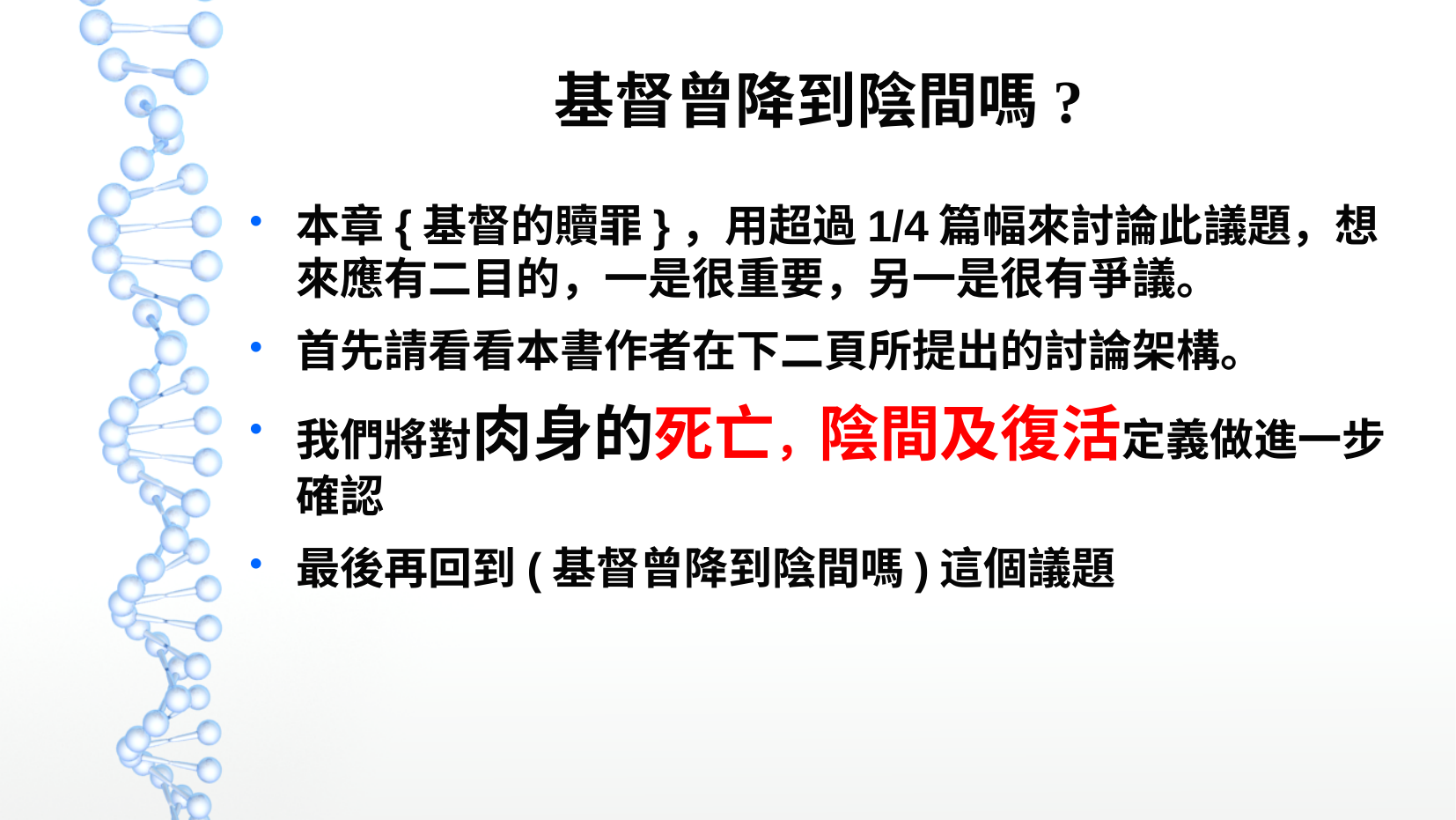

基督曾降到陰間嗎?
本章{基督的贖罪}，用超過1/4篇幅來討論此議題，想來應有二目的，一是很重要，另一是很有爭議。
首先請看看本書作者在下二頁所提出的討論架構。
我們將對肉身的死亡，陰間及復活定義做進一步確認
最後再回到(基督曾降到陰間嗎)這個議題